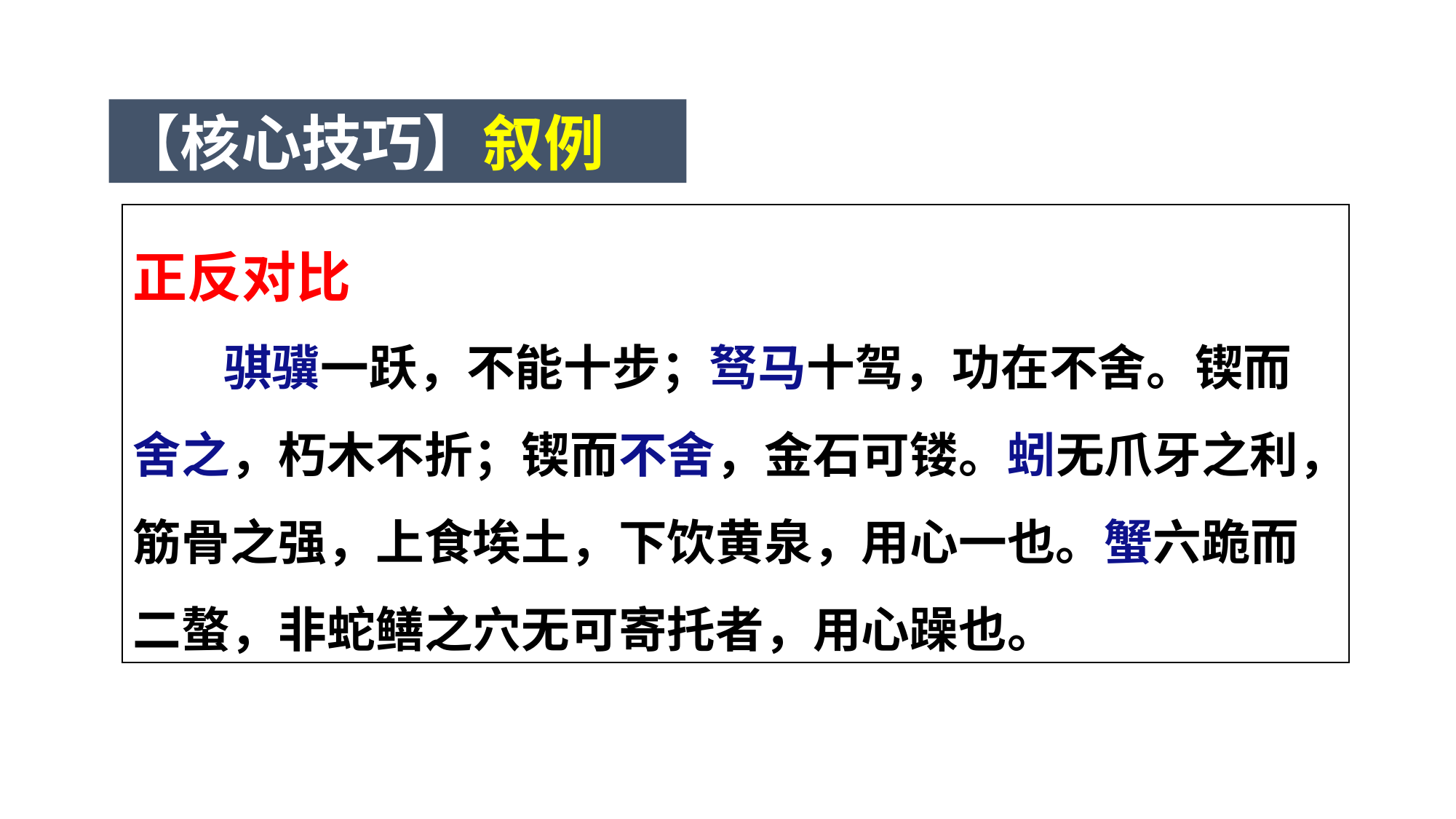

【核心技巧】叙例
正反对比
          骐骥一跃，不能十步；驽马十驾，功在不舍。锲而舍之，朽木不折；锲而不舍，金石可镂。蚓无爪牙之利，筋骨之强，上食埃土，下饮黄泉，用心一也。蟹六跪而二螯，非蛇鳝之穴无可寄托者，用心躁也。